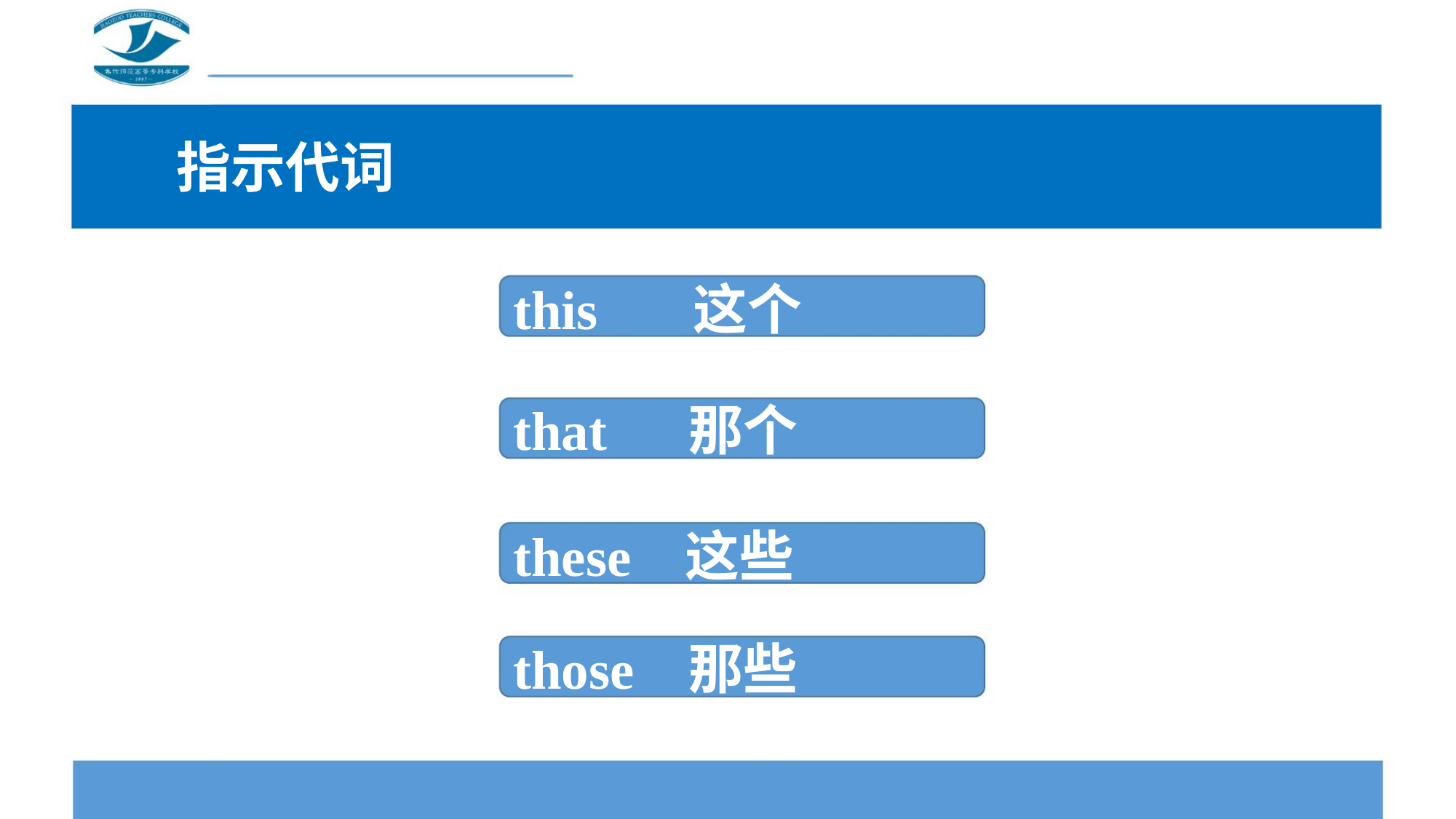

指示代词
this 这个
that 那个
these 这些
those 那些